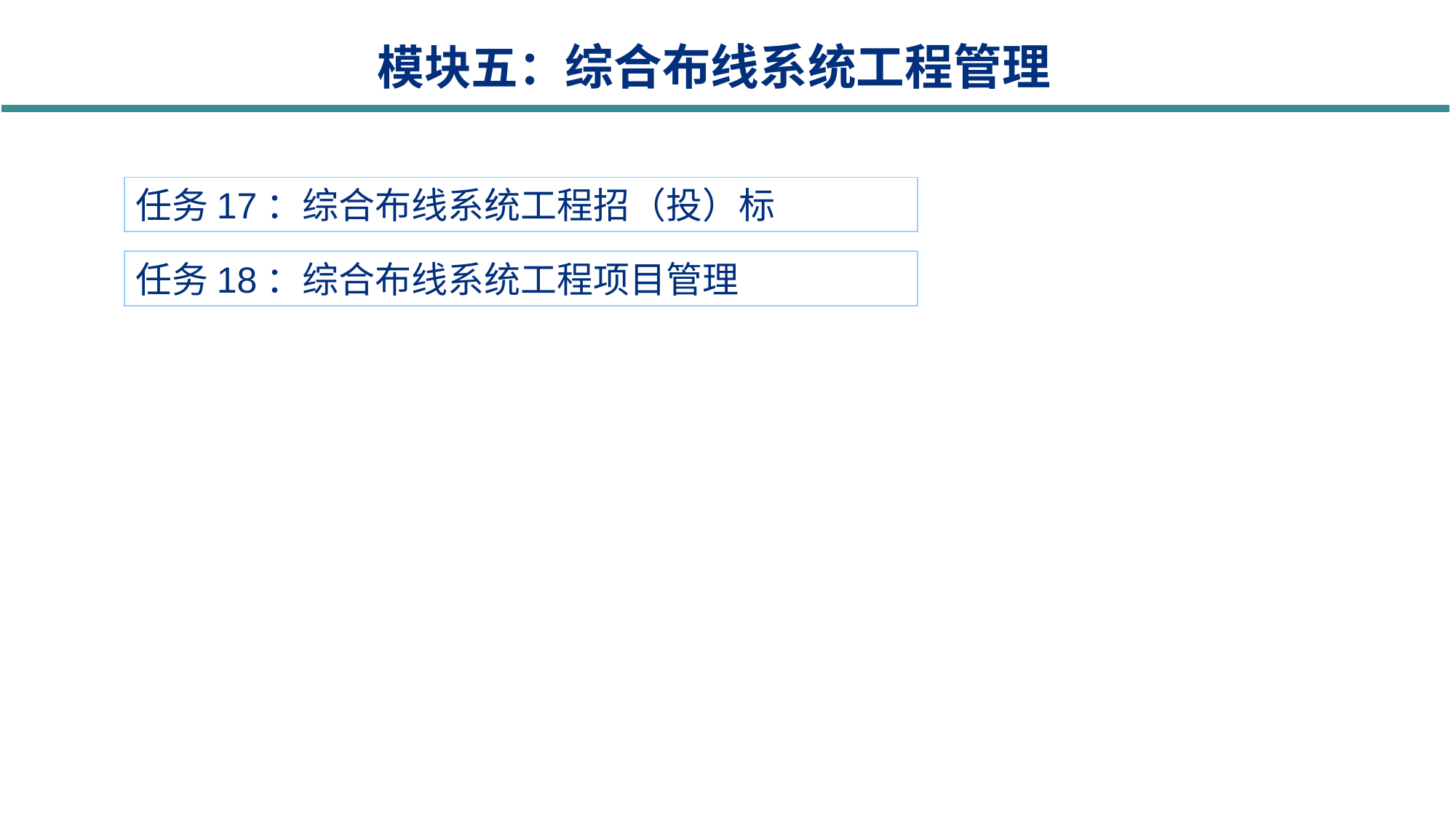

模块五：综合布线系统工程管理
任务17：综合布线系统工程招（投）标
任务18：综合布线系统工程项目管理